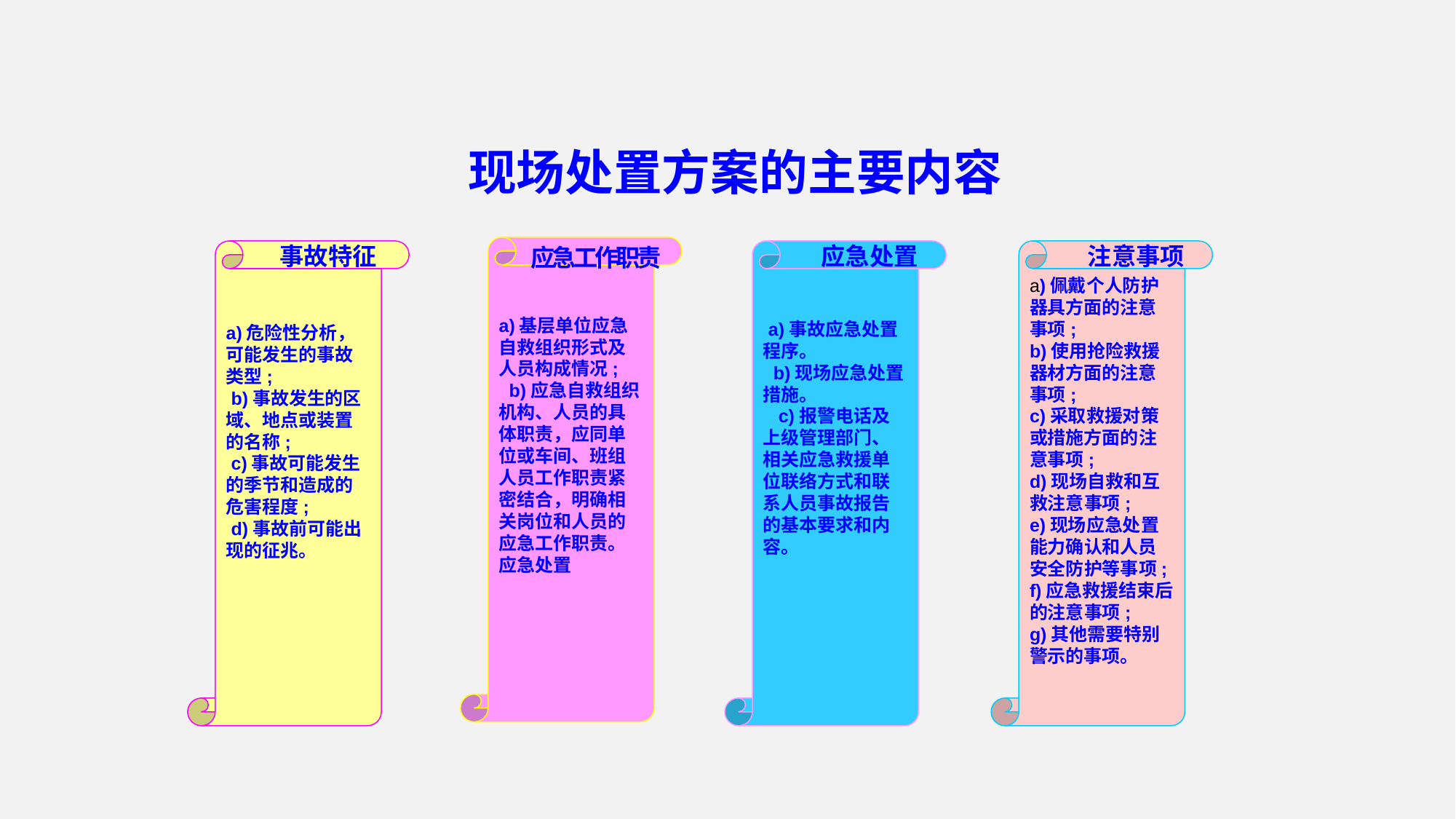

现场处置方案的主要内容
事故特征
应急处置
注意事项

a)基层单位应急自救组织形式及人员构成情况;
  b)应急自救组织机构、人员的具体职责，应同单位或车间、班组人员工作职责紧密结合，明确相关岗位和人员的应急工作职责。
应急处置
应急工作职责

a)危险性分析，可能发生的事故类型;
 b)事故发生的区域、地点或装置的名称;
 c)事故可能发生的季节和造成的危害程度;
 d)事故前可能出现的征兆。

 a)事故应急处置程序。
  b)现场应急处置措施。
   c)报警电话及上级管理部门、相关应急救援单位联络方式和联系人员事故报告的基本要求和内容。
a)佩戴个人防护器具方面的注意事项;
b)使用抢险救援器材方面的注意事项;
c)采取救援对策或措施方面的注意事项;
d)现场自救和互救注意事项;
e)现场应急处置能力确认和人员安全防护等事项;
f)应急救援结束后的注意事项;
g)其他需要特别警示的事项。